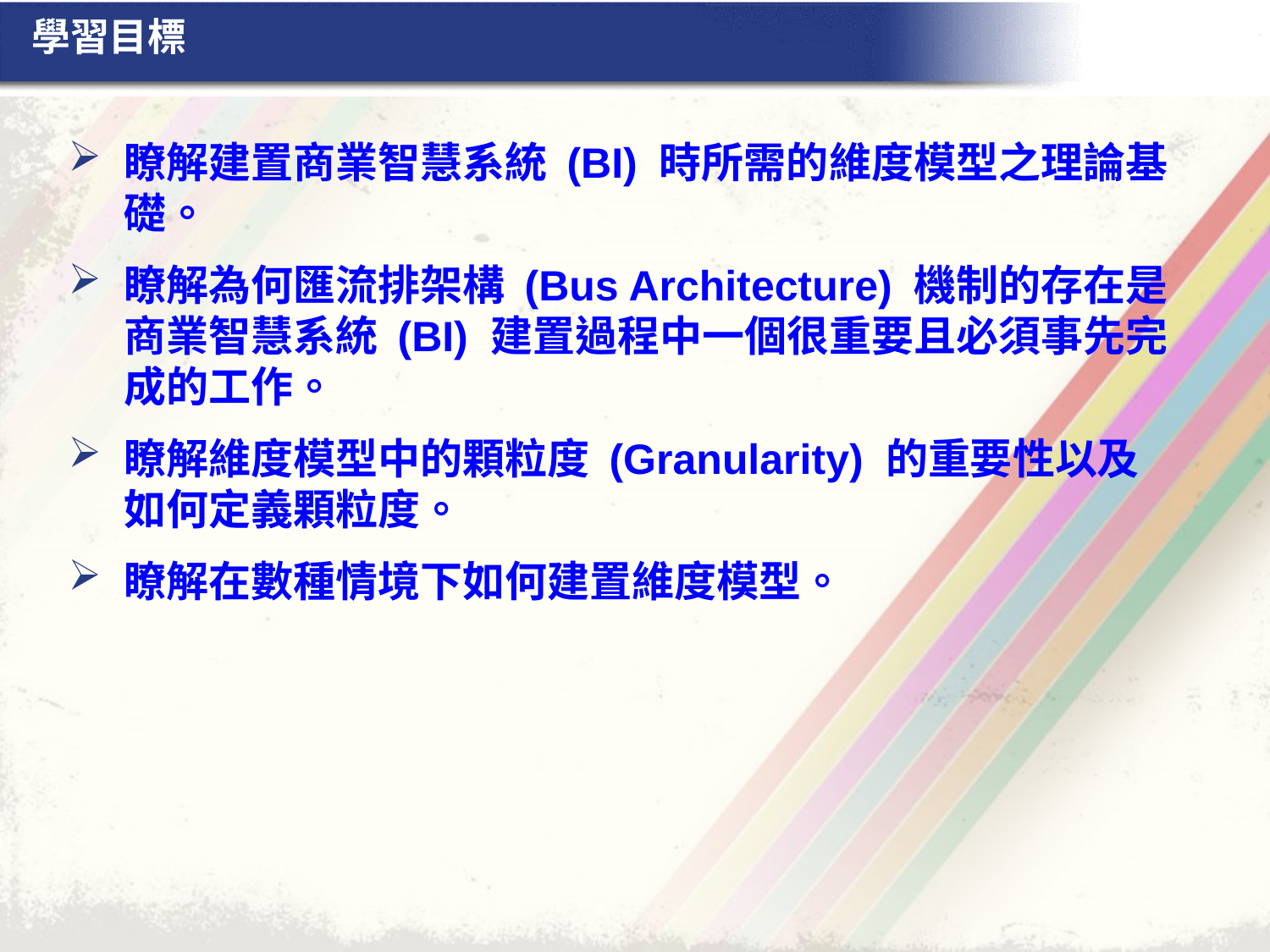

# 學習目標
瞭解建置商業智慧系統 (BI) 時所需的維度模型之理論基礎。
瞭解為何匯流排架構 (Bus Architecture) 機制的存在是商業智慧系統 (BI) 建置過程中一個很重要且必須事先完成的工作。
瞭解維度模型中的顆粒度 (Granularity) 的重要性以及如何定義顆粒度。
瞭解在數種情境下如何建置維度模型。